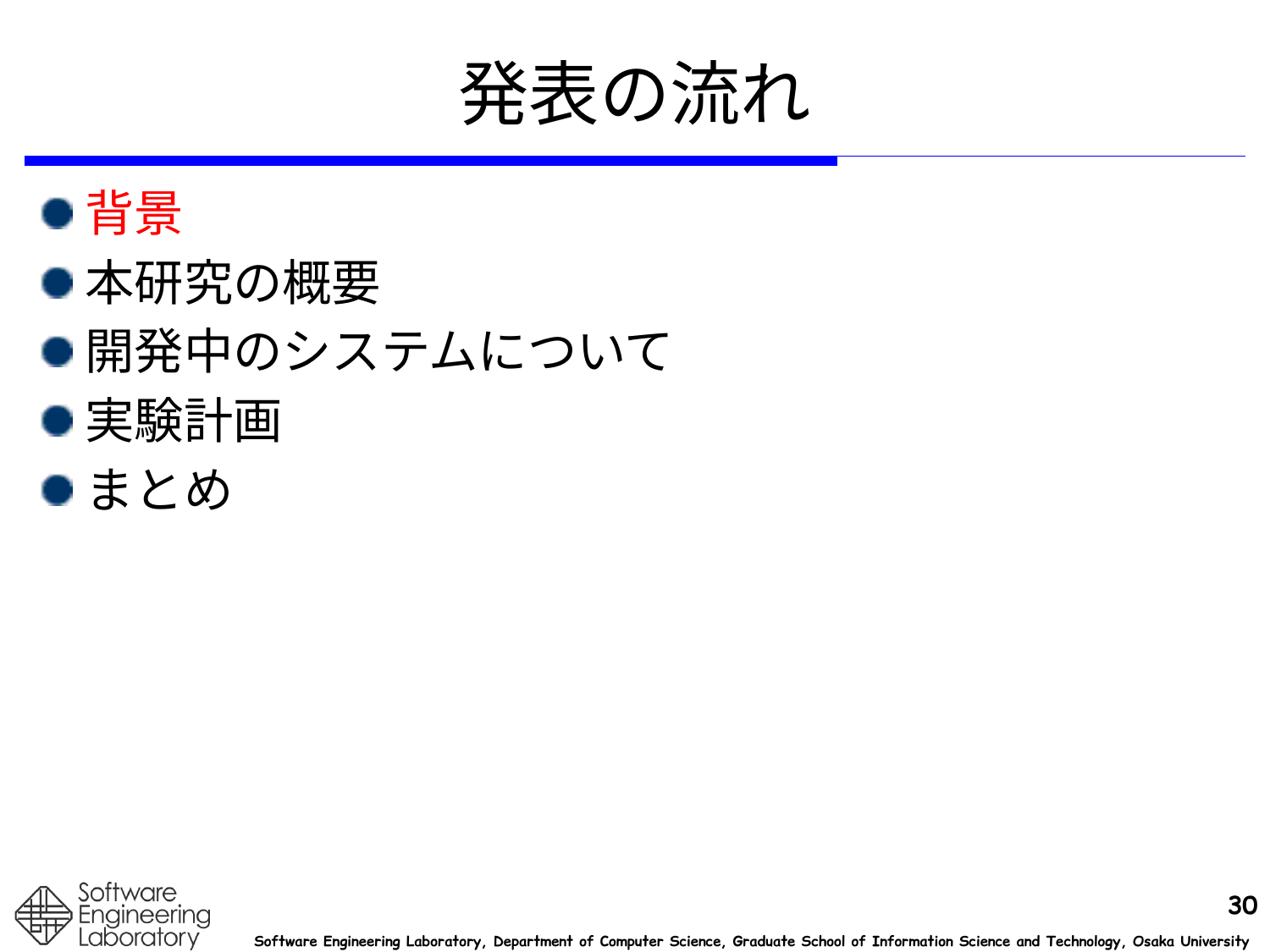

# 発表の流れ
背景
本研究の概要
開発中のシステムについて
実験計画
まとめ